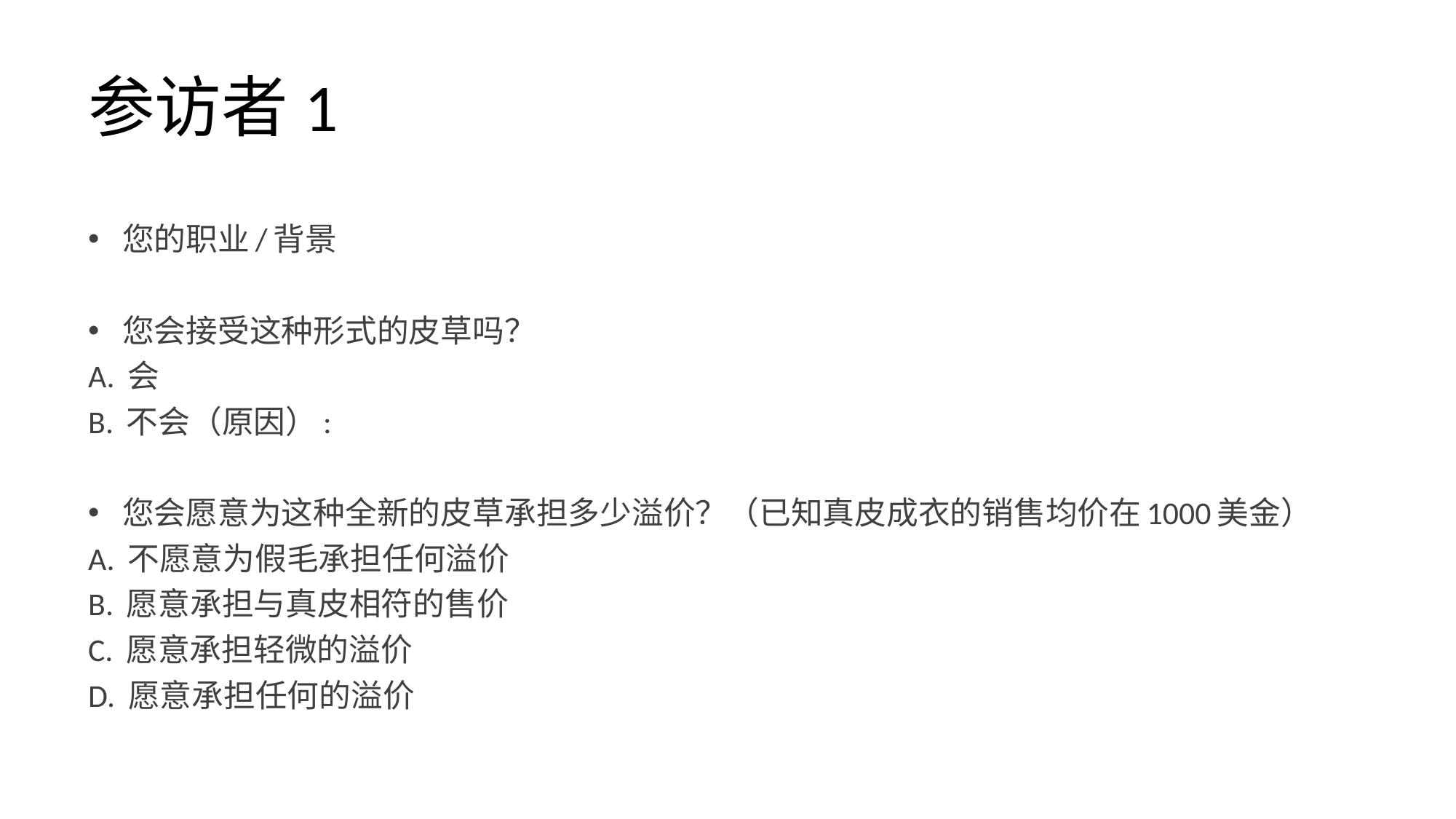

# 参访者1
您的职业/背景

您会接受这种形式的皮草吗？
A. 会
B. 不会（原因）:

您会愿意为这种全新的皮草承担多少溢价？（已知真皮成衣的销售均价在1000美金）
A. 不愿意为假毛承担任何溢价
B. 愿意承担与真皮相符的售价
C. 愿意承担轻微的溢价
D. 愿意承担任何的溢价